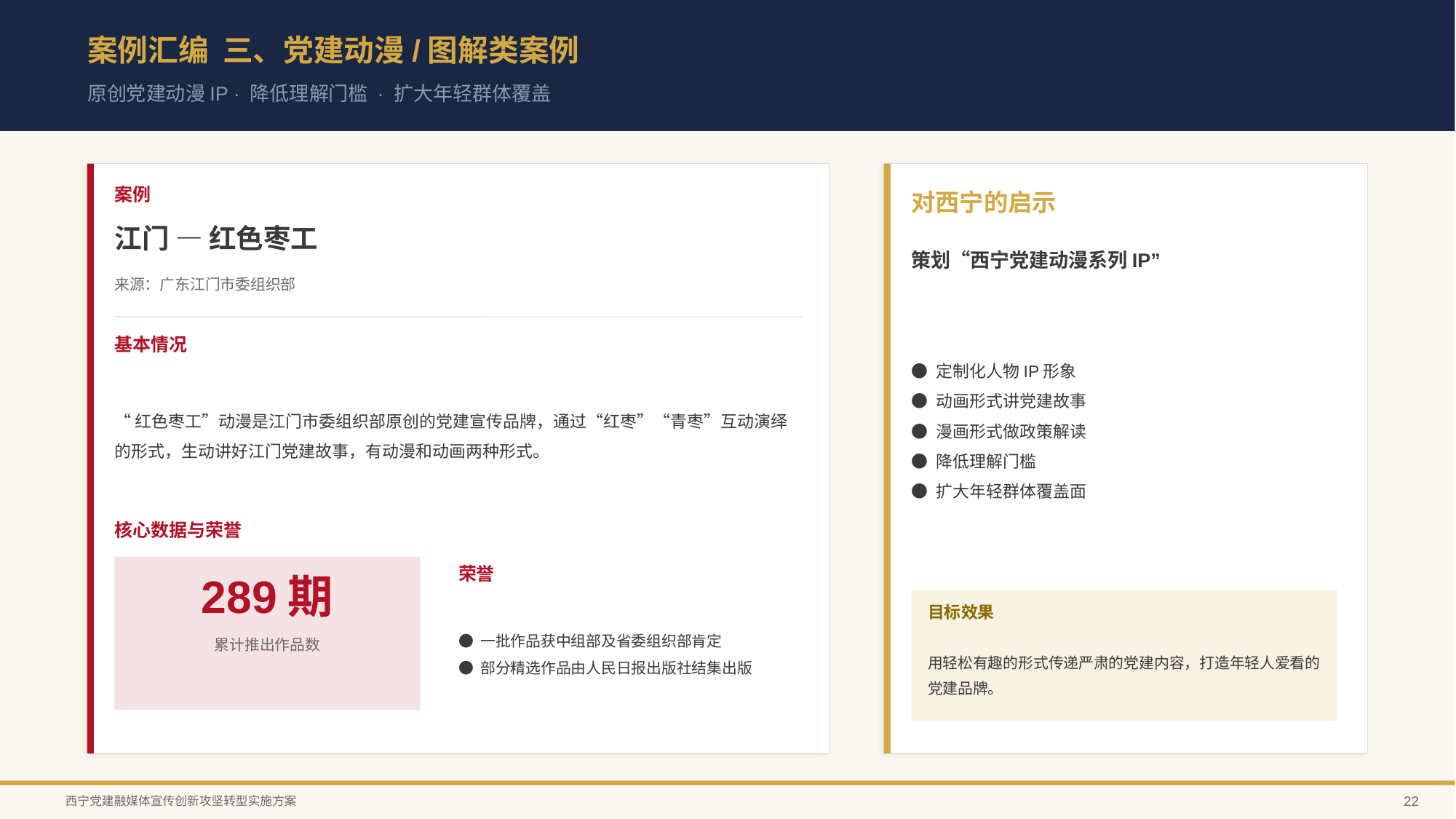

案例汇编  三、党建动漫/图解类案例
原创党建动漫IP · 降低理解门槛 · 扩大年轻群体覆盖

案例
对西宁的启示
江门 — 红色枣工
策划“西宁党建动漫系列IP”
来源：广东江门市委组织部
● 定制化人物IP形象
● 动画形式讲党建故事
● 漫画形式做政策解读
● 降低理解门槛
● 扩大年轻群体覆盖面

基本情况
“红色枣工”动漫是江门市委组织部原创的党建宣传品牌，通过“红枣”“青枣”互动演绎的形式，生动讲好江门党建故事，有动漫和动画两种形式。
核心数据与荣誉

荣誉
289期

● 一批作品获中组部及省委组织部肯定
● 部分精选作品由人民日报出版社结集出版
目标效果
累计推出作品数
用轻松有趣的形式传递严肃的党建内容，打造年轻人爱看的党建品牌。

西宁党建融媒体宣传创新攻坚转型实施方案
22